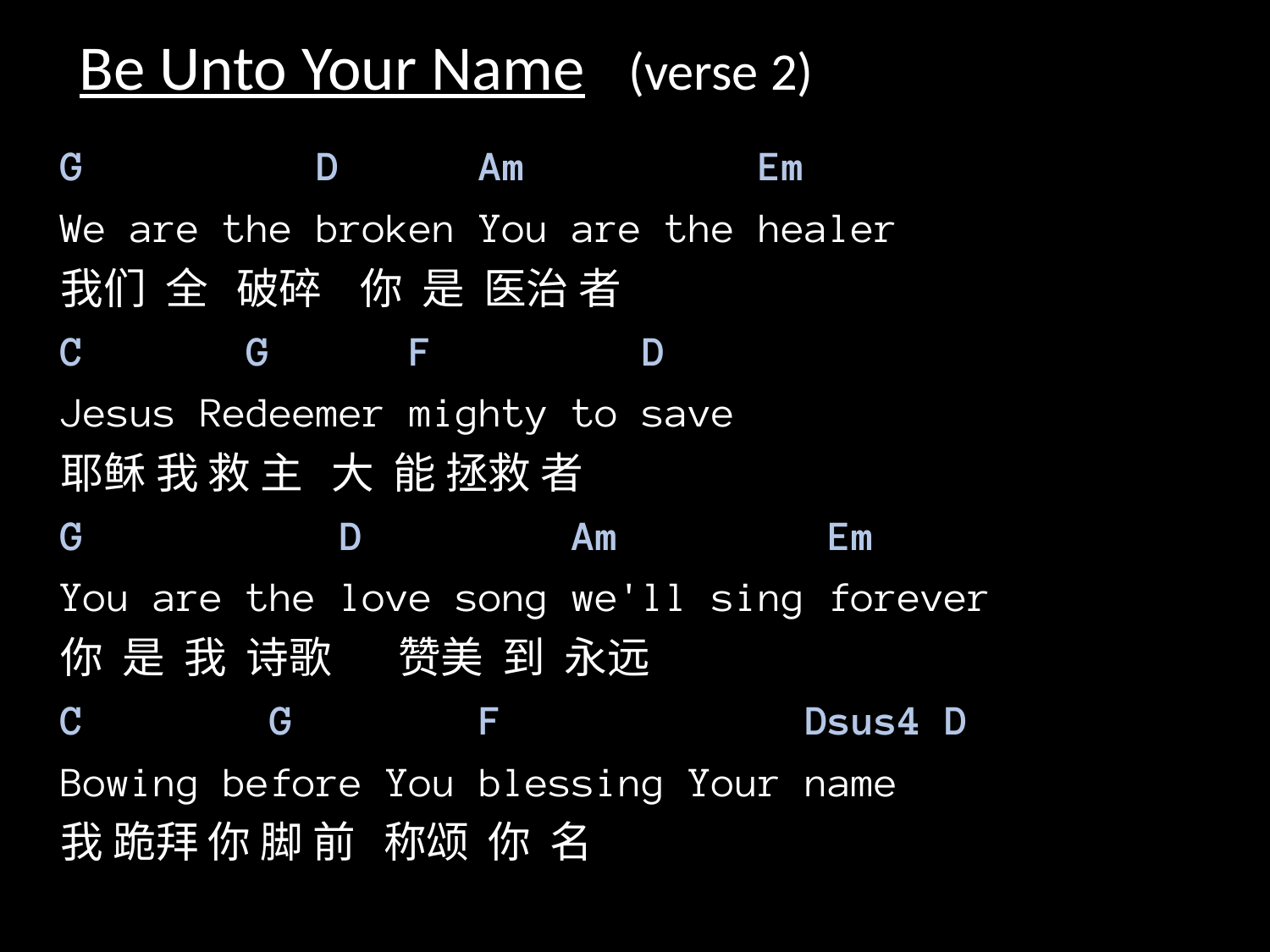

# Be Unto Your Name   (verse 2)
G          D      Am          Em
We are the broken You are the healer
我们  全   破碎    你  是  医治 者
C       G      F         D
Jesus Redeemer mighty to save
耶稣 我 救 主   大  能 拯救 者
G           D         Am         Em
You are the love song we'll sing forever
你  是  我  诗歌       赞美  到  永远
C        G        F             Dsus4 D
Bowing before You blessing Your name
我 跪拜 你 脚 前   称颂  你  名